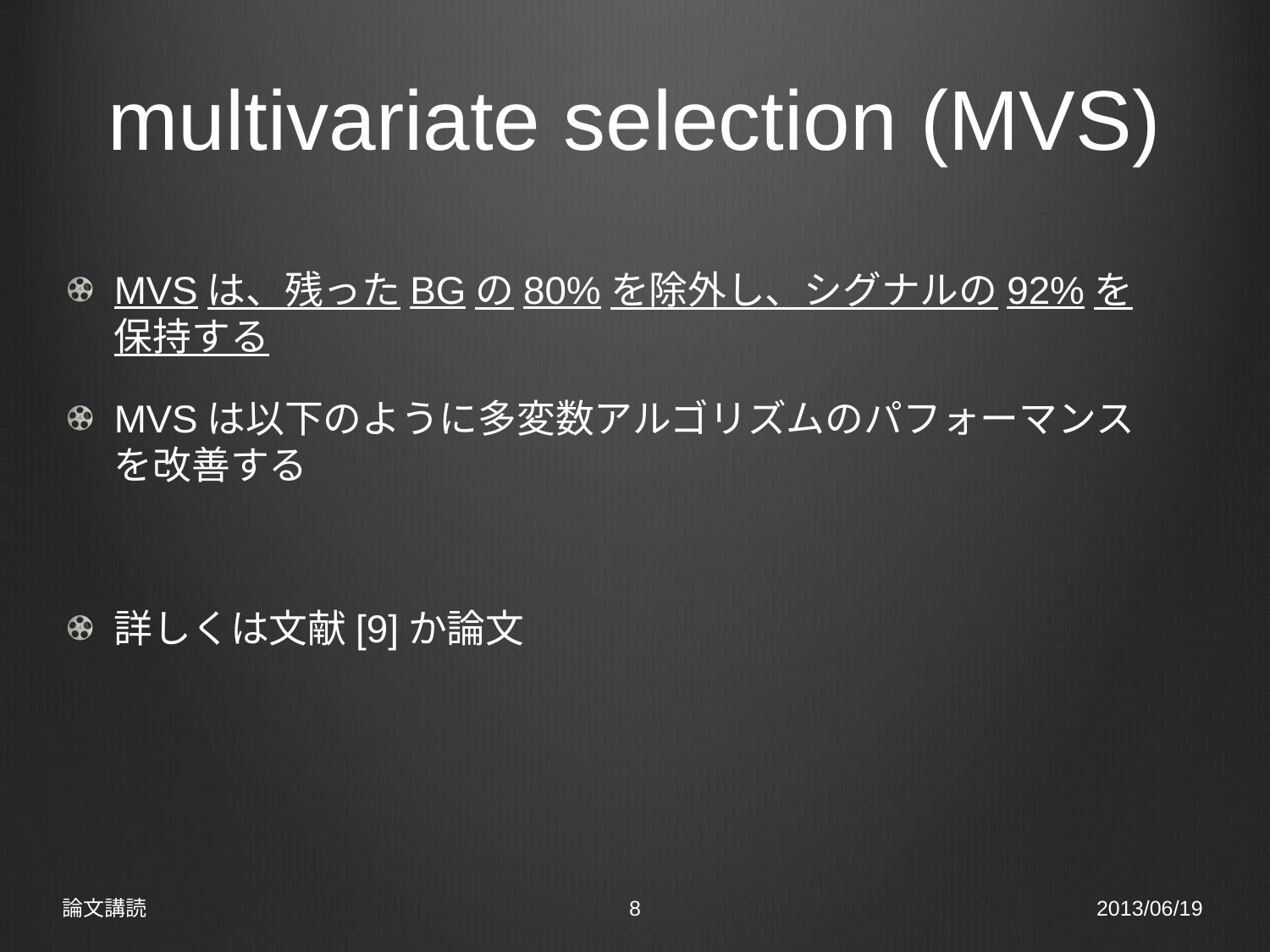

# multivariate selection (MVS)
MVSは、残ったBGの80%を除外し、シグナルの92%を保持する
MVSは以下のように多変数アルゴリズムのパフォーマンスを改善する

詳しくは文献[9]か論文
論文講読
8
2013/06/19